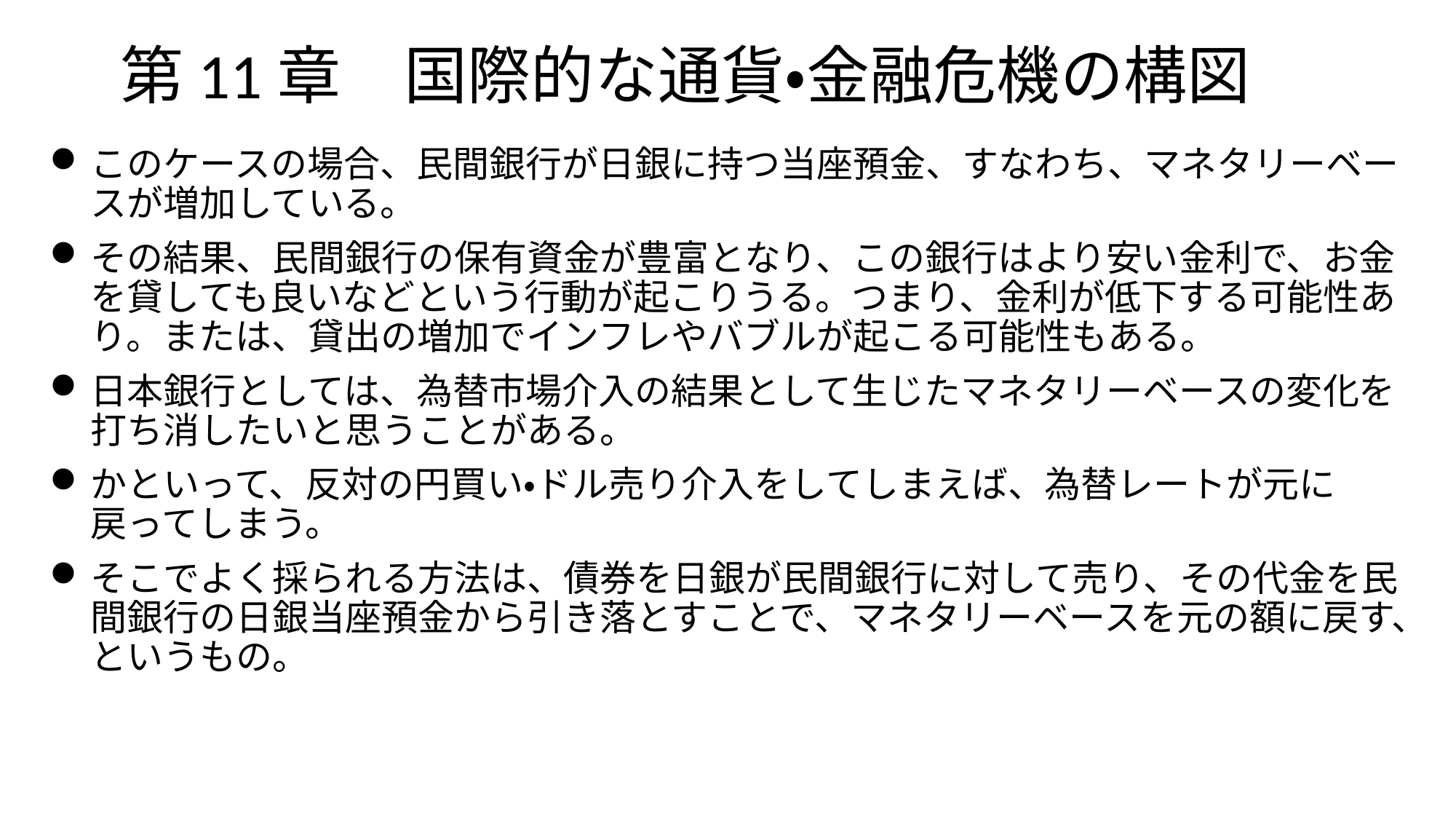

# 第11章　国際的な通貨・金融危機の構図
このケースの場合、民間銀行が日銀に持つ当座預金、すなわち、マネタリーベースが増加している。
その結果、民間銀行の保有資金が豊富となり、この銀行はより安い金利で、お金を貸しても良いなどという行動が起こりうる。つまり、金利が低下する可能性あり。または、貸出の増加でインフレやバブルが起こる可能性もある。
日本銀行としては、為替市場介入の結果として生じたマネタリーベースの変化を打ち消したいと思うことがある。
かといって、反対の円買い・ドル売り介入をしてしまえば、為替レートが元に戻ってしまう。
そこでよく採られる方法は、債券を日銀が民間銀行に対して売り、その代金を民間銀行の日銀当座預金から引き落とすことで、マネタリーベースを元の額に戻す、というもの。